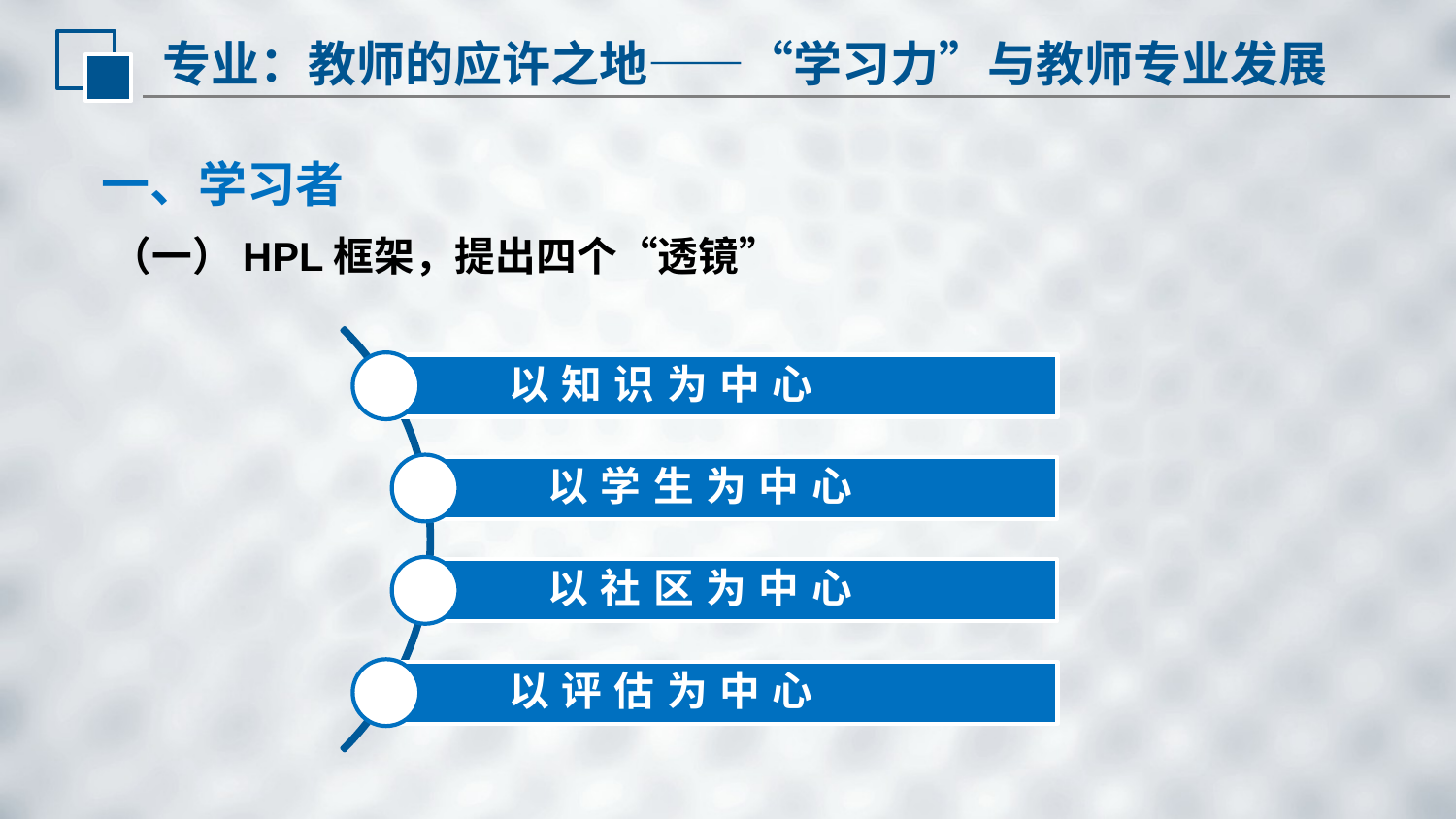

专业：教师的应许之地——“学习力”与教师专业发展

一、学习者
（一）HPL框架，提出四个“透镜”
   以知识为中心
   以学生为中心
   以社区为中心
   以评估为中心